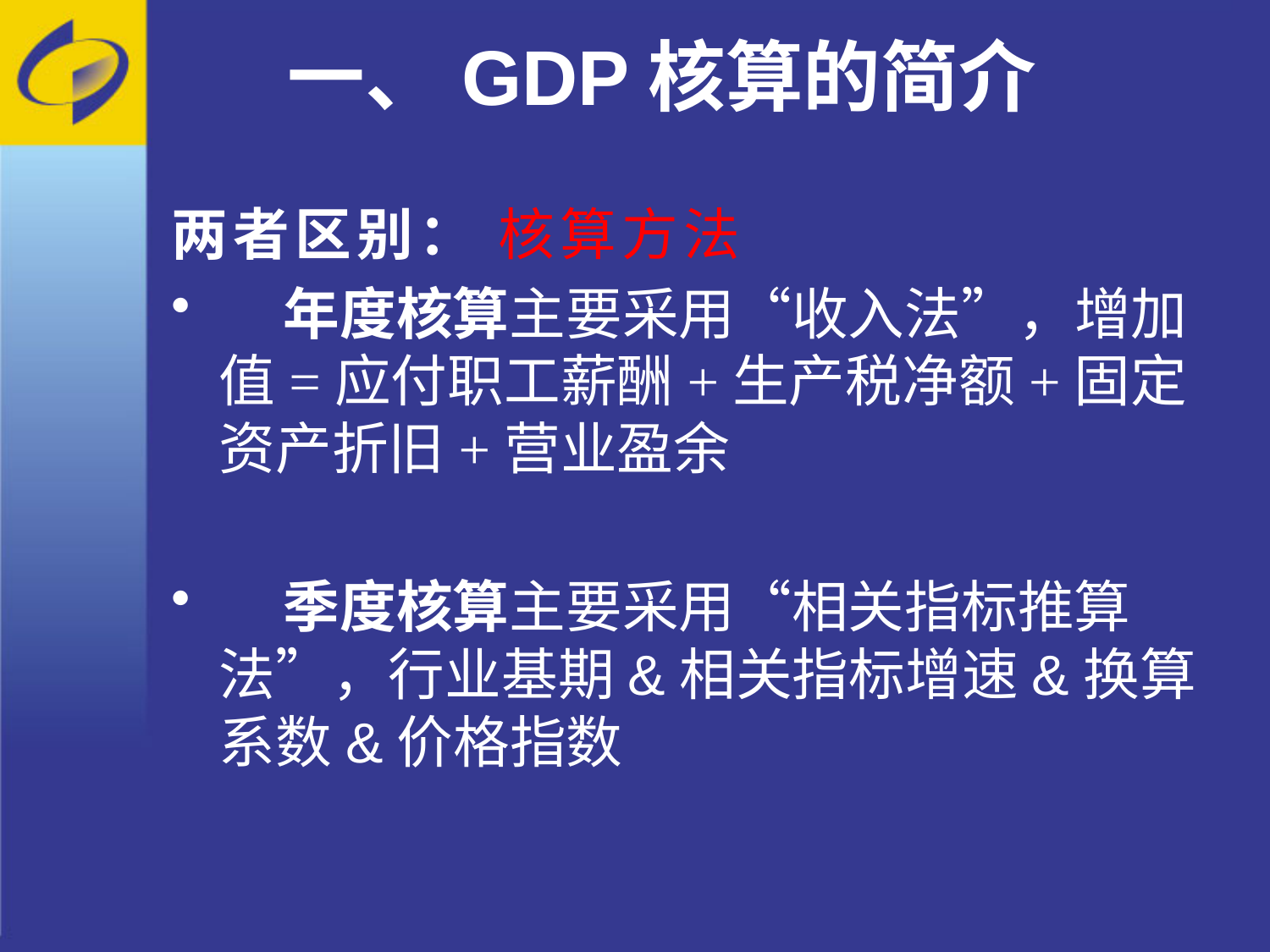

# 一、GDP核算的简介
两者区别： 核算方法
    年度核算主要采用“收入法”，增加值=应付职工薪酬+生产税净额+固定资产折旧+营业盈余

    季度核算主要采用“相关指标推算法”，行业基期&相关指标增速&换算系数&价格指数